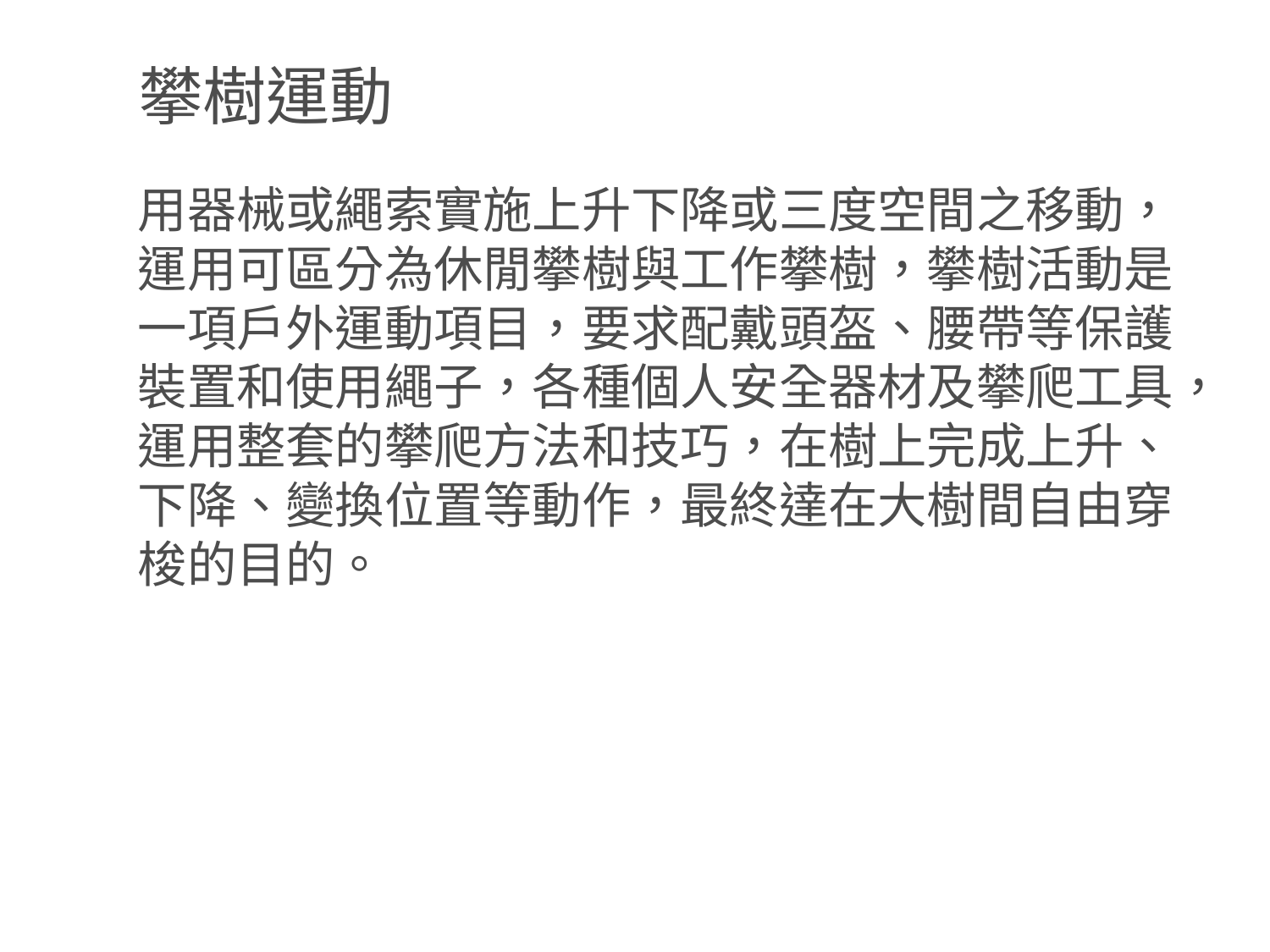

攀樹運動
用器械或繩索實施上升下降或三度空間之移動，運用可區分為休閒攀樹與工作攀樹，攀樹活動是一項戶外運動項目，要求配戴頭盔、腰帶等保護裝置和使用繩子，各種個人安全器材及攀爬工具，運用整套的攀爬方法和技巧，在樹上完成上升、下降、變換位置等動作，最終達在大樹間自由穿梭的目的。